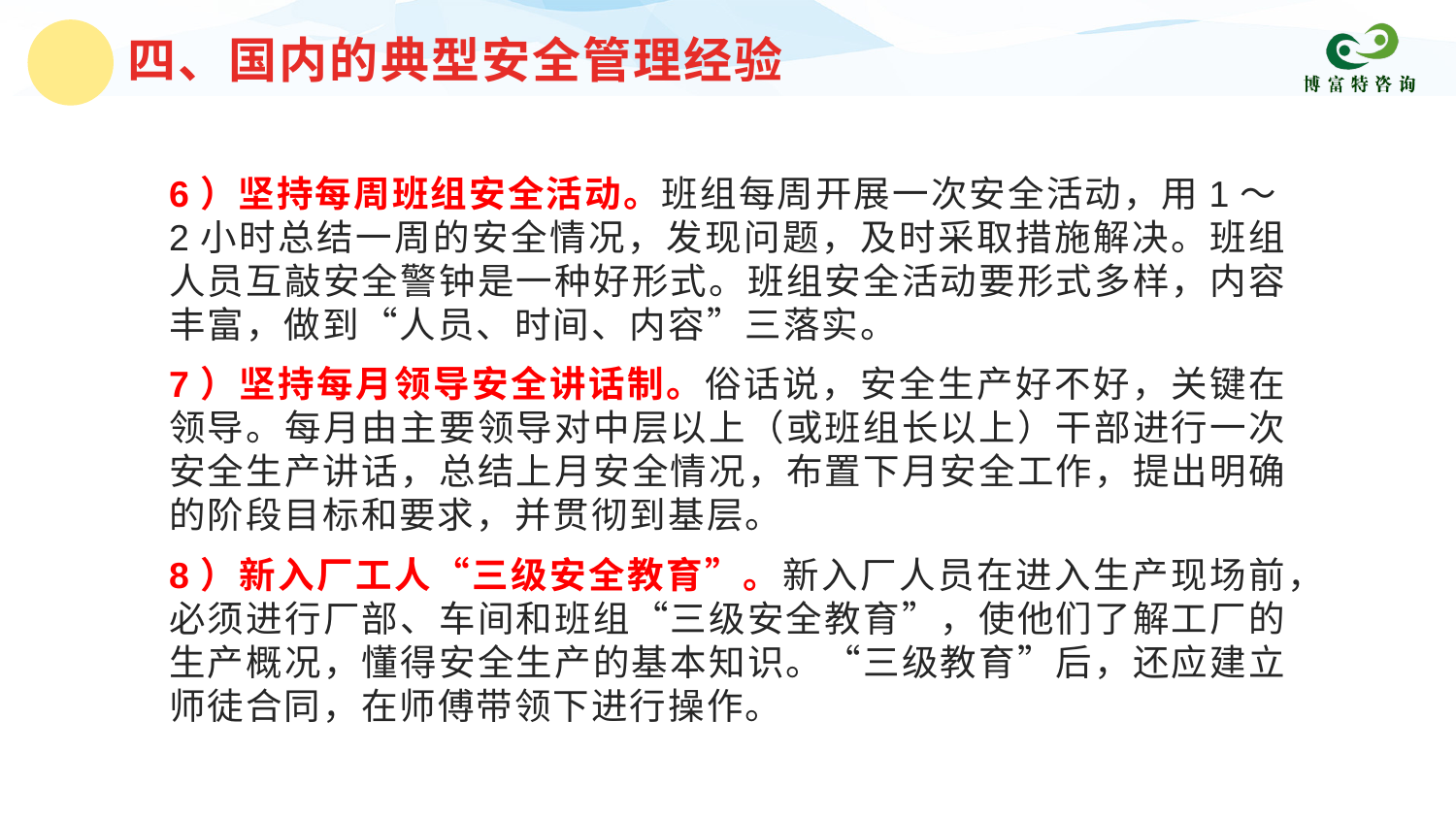

四、国内的典型安全管理经验
6）坚持每周班组安全活动。班组每周开展一次安全活动，用1～2小时总结一周的安全情况，发现问题，及时采取措施解决。班组人员互敲安全警钟是一种好形式。班组安全活动要形式多样，内容丰富，做到“人员、时间、内容”三落实。
7）坚持每月领导安全讲话制。俗话说，安全生产好不好，关键在领导。每月由主要领导对中层以上（或班组长以上）干部进行一次安全生产讲话，总结上月安全情况，布置下月安全工作，提出明确的阶段目标和要求，并贯彻到基层。
8）新入厂工人“三级安全教育”。新入厂人员在进入生产现场前，必须进行厂部、车间和班组“三级安全教育”，使他们了解工厂的生产概况，懂得安全生产的基本知识。“三级教育”后，还应建立师徒合同，在师傅带领下进行操作。